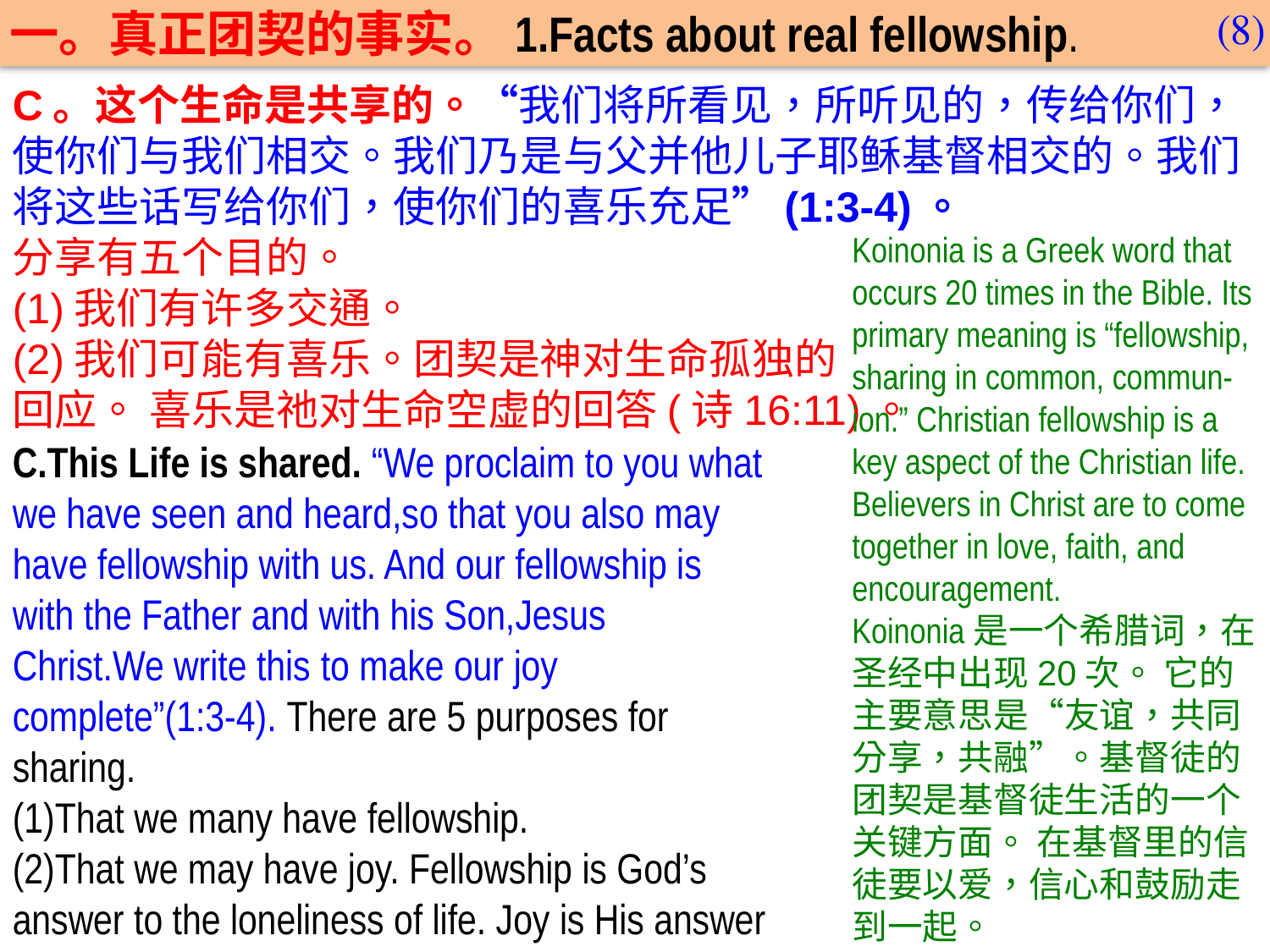

一。真正团契的事实。1.Facts about real fellowship.
(8)

C。这个生命是共享的。“我们将所看见，所听见的，传给你们，使你们与我们相交。我们乃是与父并他儿子耶稣基督相交的。我们将这些话写给你们，使你们的喜乐充足”(1:3-4)。
分享有五个目的。
(1)我们有许多交通。
(2)我们可能有喜乐。团契是神对生命孤独的
回应。 喜乐是祂对生命空虚的回答(诗16:11)。
Koinonia is a Greek word that occurs 20 times in the Bible. Its primary meaning is “fellowship, sharing in common, commun-ion.” Christian fellowship is a key aspect of the Christian life. Believers in Christ are to come together in love, faith, and encouragement.
Koinonia是一个希腊词，在圣经中出现20次。 它的主要意思是“友谊，共同分享，共融”。基督徒的团契是基督徒生活的一个关键方面。 在基督里的信徒要以爱，信心和鼓励走到一起。
C.This Life is shared. “We proclaim to you what we have seen and heard,so that you also may have fellowship with us. And our fellowship is with the Father and with his Son,Jesus Christ.We write this to make our joy complete”(1:3-4). There are 5 purposes for sharing.
(1)That we many have fellowship.
(2)That we may have joy. Fellowship is God’s answer to the loneliness of life. Joy is His answer to the emptiness of life(Ps.16:11).